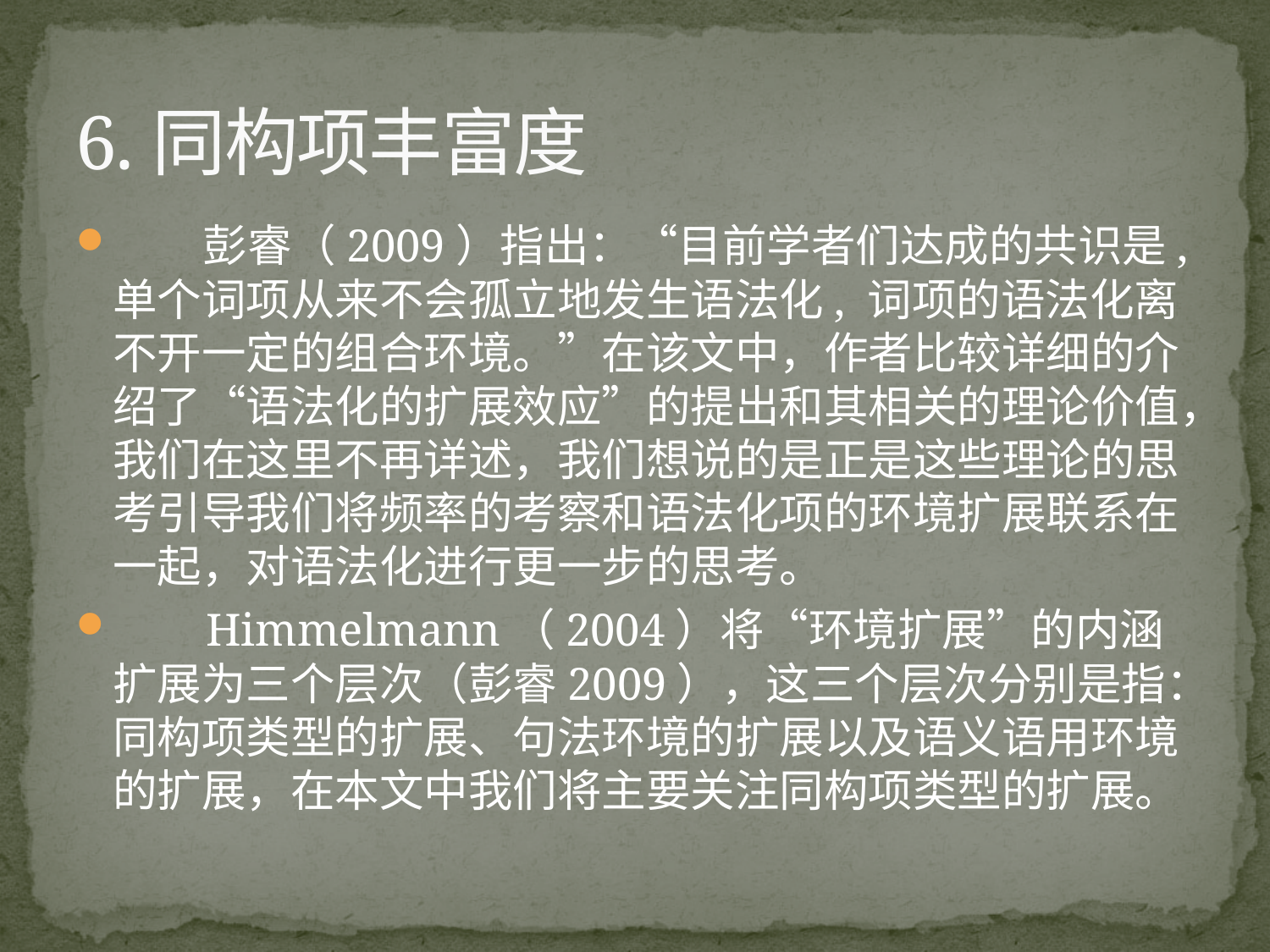

# 6.同构项丰富度
        彭睿（2009）指出：“目前学者们达成的共识是, 单个词项从来不会孤立地发生语法化, 词项的语法化离不开一定的组合环境。”在该文中，作者比较详细的介绍了“语法化的扩展效应”的提出和其相关的理论价值，我们在这里不再详述，我们想说的是正是这些理论的思考引导我们将频率的考察和语法化项的环境扩展联系在一起，对语法化进行更一步的思考。
        Himmelmann（2004）将“环境扩展”的内涵扩展为三个层次（彭睿2009），这三个层次分别是指：同构项类型的扩展、句法环境的扩展以及语义语用环境的扩展，在本文中我们将主要关注同构项类型的扩展。